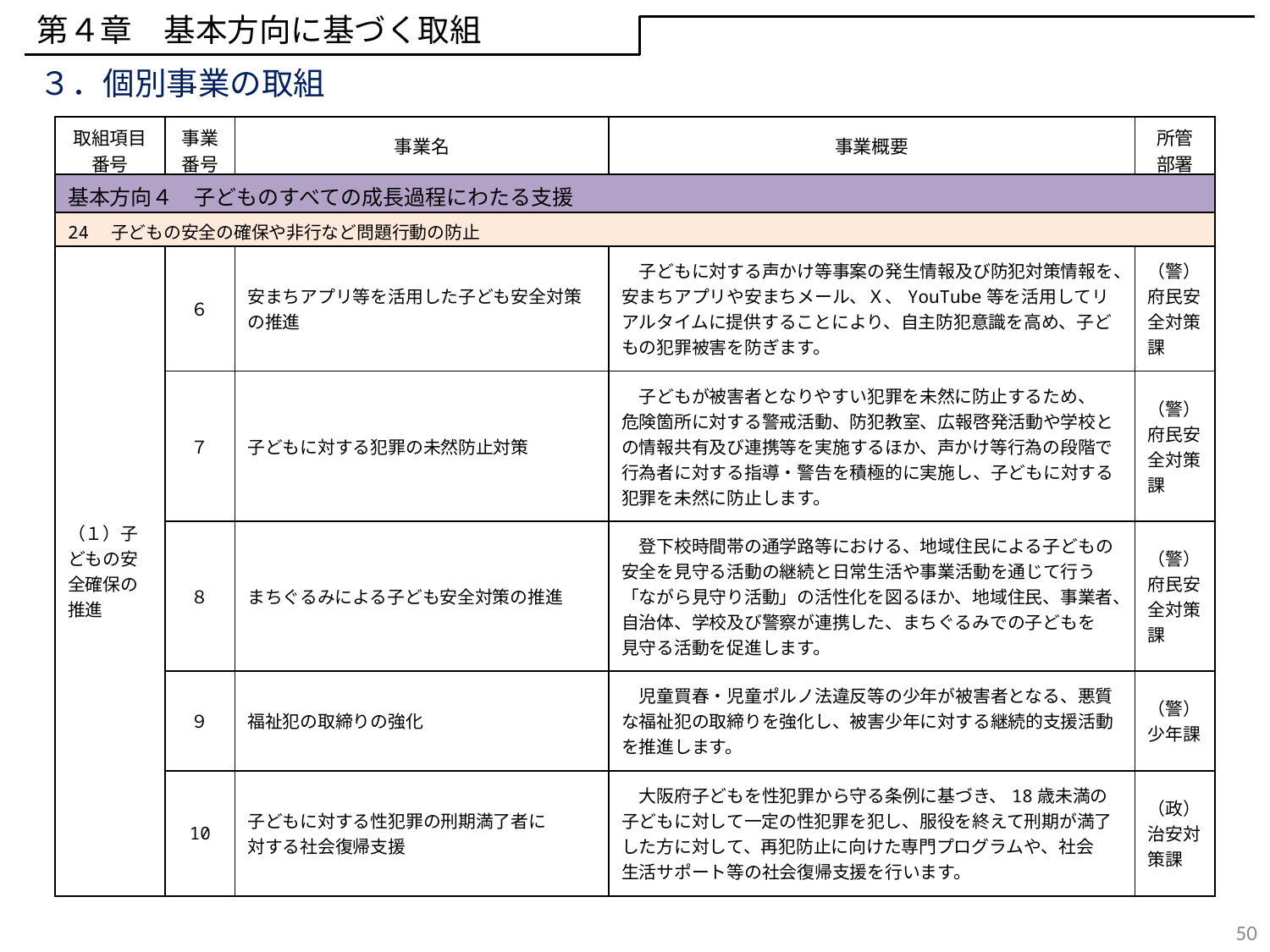

第４章　基本方向に基づく取組
３．個別事業の取組
| 取組項目 番号 | 事業 番号 | 事業名 | 事業概要 | 所管 部署 |
| --- | --- | --- | --- | --- |
| 基本方向４　子どものすべての成長過程にわたる支援 |  |  |  |  |
| 24　子どもの安全の確保や非行など問題行動の防止 |  |  |  |  |
| （１）子どもの安全確保の推進 | ６ | 安まちアプリ等を活用した子ども安全対策の推進 | 子どもに対する声かけ等事案の発生情報及び防犯対策情報を、安まちアプリや安まちメール、Ｘ、YouTube等を活用してリアルタイムに提供することにより、自主防犯意識を高め、子どもの犯罪被害を防ぎます。 | （警） 府民安全対策課 |
|  | ７ | 子どもに対する犯罪の未然防止対策 | 子どもが被害者となりやすい犯罪を未然に防止するため、 危険箇所に対する警戒活動、防犯教室、広報啓発活動や学校との情報共有及び連携等を実施するほか、声かけ等行為の段階で行為者に対する指導・警告を積極的に実施し、子どもに対する犯罪を未然に防止します。 | （警）府民安全対策課 |
|  | ８ | まちぐるみによる子ども安全対策の推進 | 登下校時間帯の通学路等における、地域住民による子どもの安全を見守る活動の継続と日常生活や事業活動を通じて行う「ながら見守り活動」の活性化を図るほか、地域住民、事業者、自治体、学校及び警察が連携した、まちぐるみでの子どもを 見守る活動を促進します。 | （警） 府民安全対策課 |
|  | ９ | 福祉犯の取締りの強化 | 児童買春・児童ポルノ法違反等の少年が被害者となる、悪質な福祉犯の取締りを強化し、被害少年に対する継続的支援活動を推進します。 | （警） 少年課 |
|  | 10 | 子どもに対する性犯罪の刑期満了者に 対する社会復帰支援 | 大阪府子どもを性犯罪から守る条例に基づき、18歳未満の 子どもに対して一定の性犯罪を犯し、服役を終えて刑期が満了した方に対して、再犯防止に向けた専門プログラムや、社会 生活サポート等の社会復帰支援を行います。 | （政）治安対策課 |
50